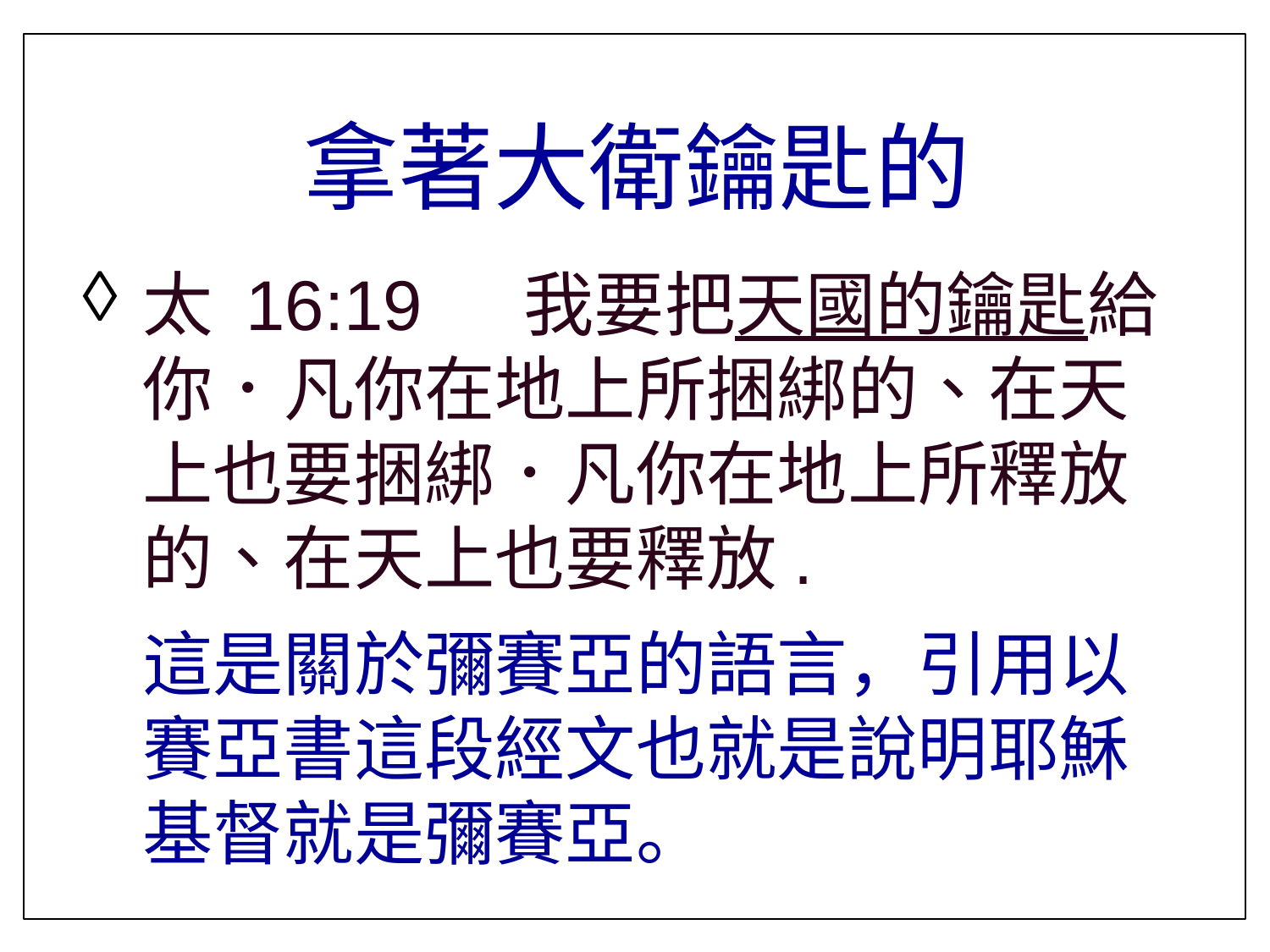

拿著大衛鑰匙的
太 16:19	我要把天國的鑰匙給你．凡你在地上所捆綁的、在天上也要捆綁．凡你在地上所釋放的、在天上也要釋放.
這是關於彌賽亞的語言，引用以賽亞書這段經文也就是說明耶穌基督就是彌賽亞。